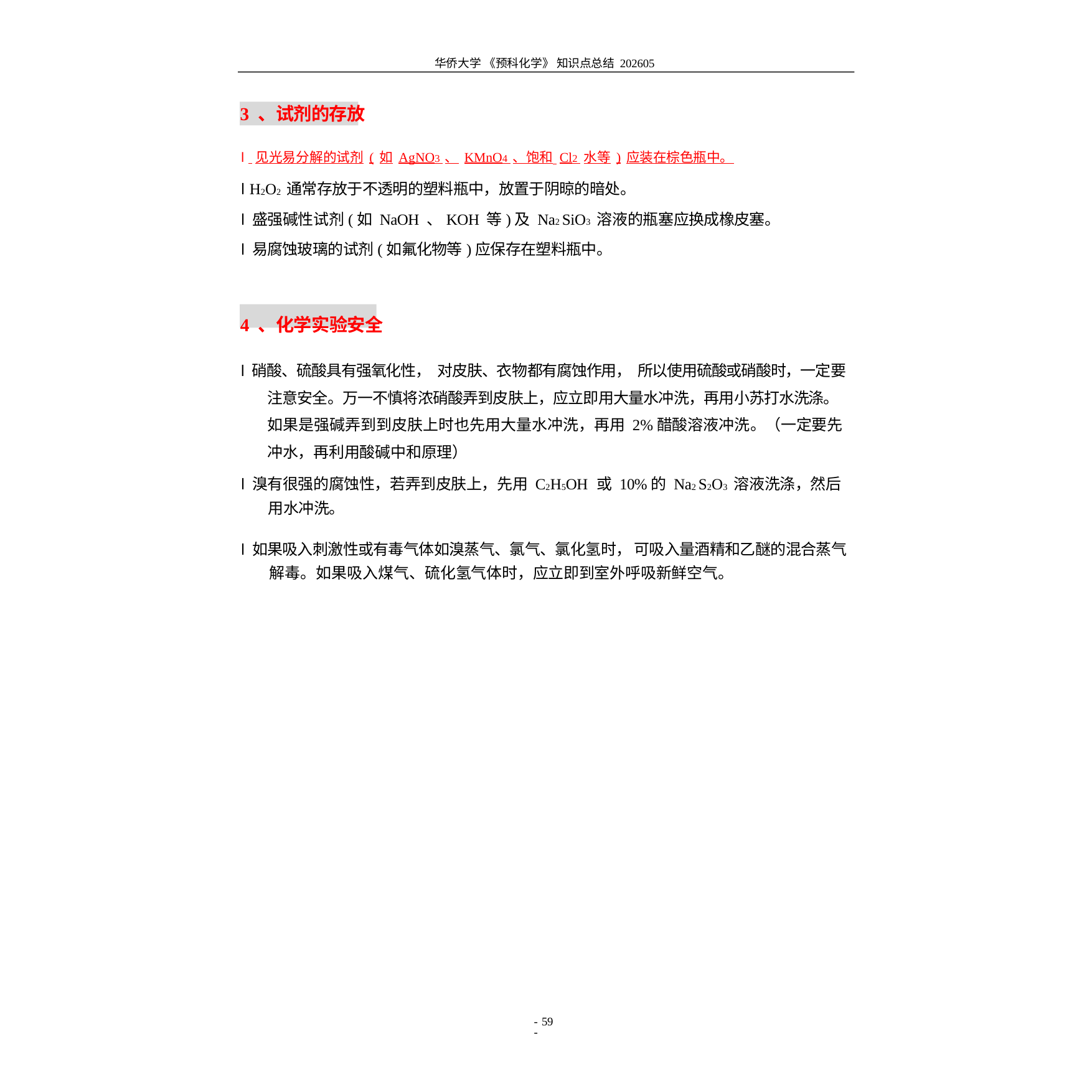

华侨大学 《预科化学》 知识点总结 202605

3 、试剂的存放
l  见光易分解的试剂(如AgNO3 、KMnO4 、饱和 Cl2 水等)应装在棕色瓶中。
l H2O2 通常存放于不透明的塑料瓶中，放置于阴晾的暗处。
l 盛强碱性试剂(如 NaOH 、KOH 等)及 Na2 SiO3  溶液的瓶塞应换成橡皮塞。
l 易腐蚀玻璃的试剂(如氟化物等)应保存在塑料瓶中。

4 、化学实验安全
l 硝酸、硫酸具有强氧化性， 对皮肤、衣物都有腐蚀作用， 所以使用硫酸或硝酸时，一定要注意安全。万一不慎将浓硝酸弄到皮肤上，应立即用大量水冲洗，再用小苏打水洗涤。如果是强碱弄到到皮肤上时也先用大量水冲洗，再用 2%醋酸溶液冲洗。（一定要先冲水，再利用酸碱中和原理）
l 溴有很强的腐蚀性，若弄到皮肤上，先用 C2H5OH 或 10%的 Na2 S2O3  溶液洗涤，然后用水冲洗。

l 如果吸入刺激性或有毒气体如溴蒸气、氯气、氯化氢时， 可吸入量酒精和乙醚的混合蒸气解毒。如果吸入煤气、硫化氢气体时，应立即到室外呼吸新鲜空气。

- 59 -